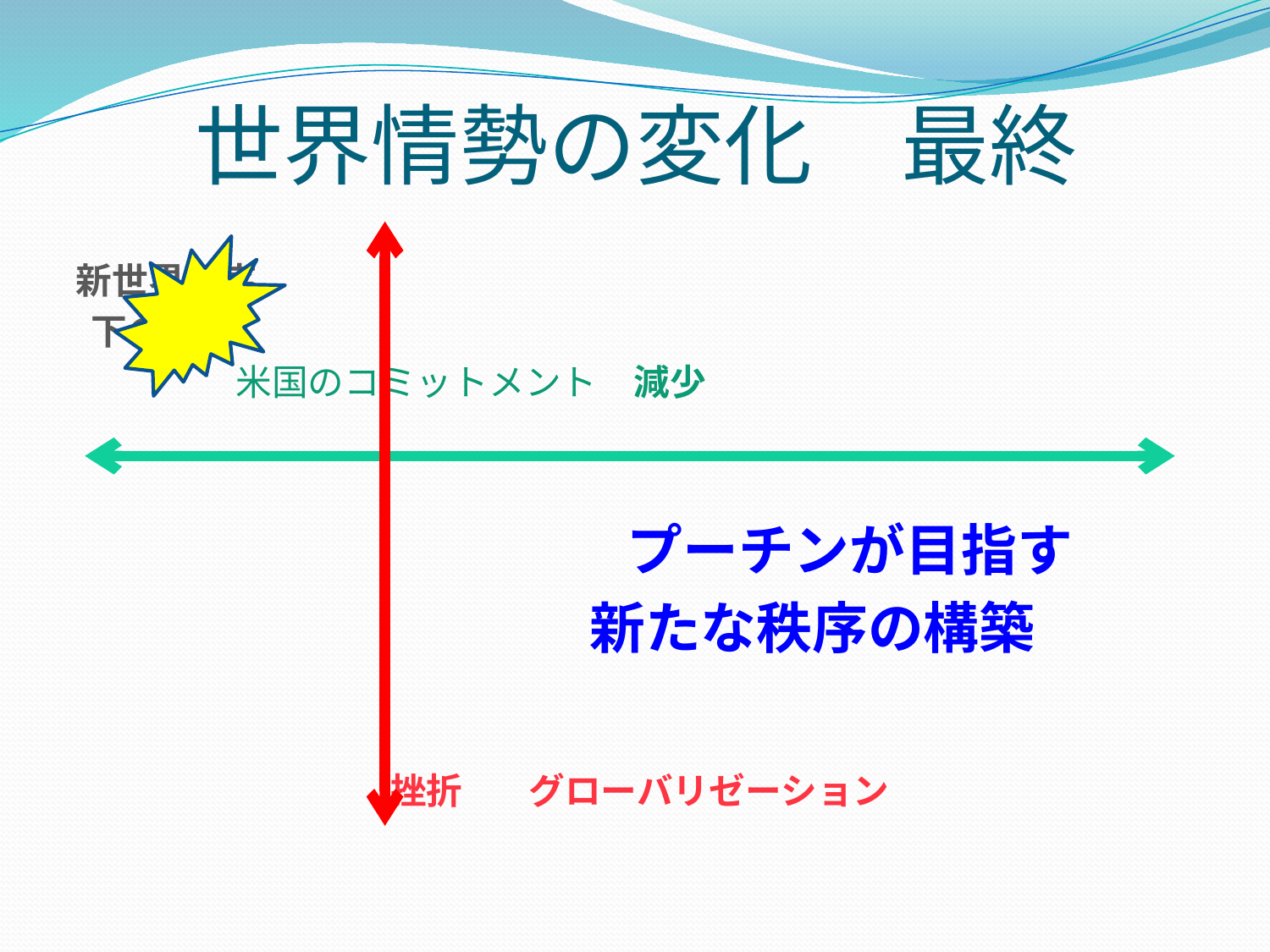

# 世界情勢の変化　最終

新世界秩序
 下の世界
                   米国のコミットメント　減少

　 　　　　　　　　　　　　　　プーチンが目指す
　　　　　　　　　 新たな秩序の構築

　　　　　　　   　挫折        グローバリゼーション